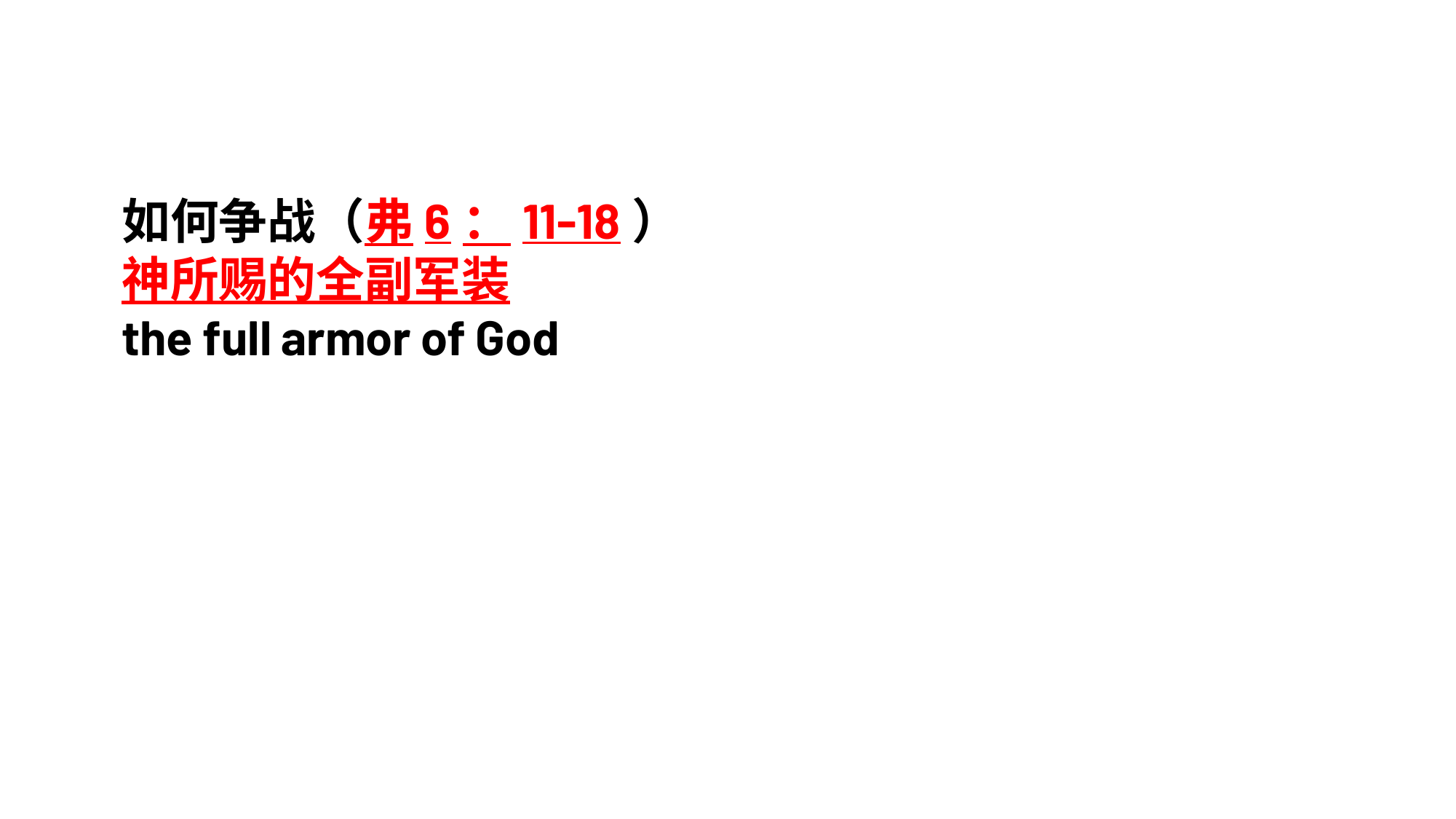

如何争战（弗6：11-18）
神所赐的全副军装
the full armor of God